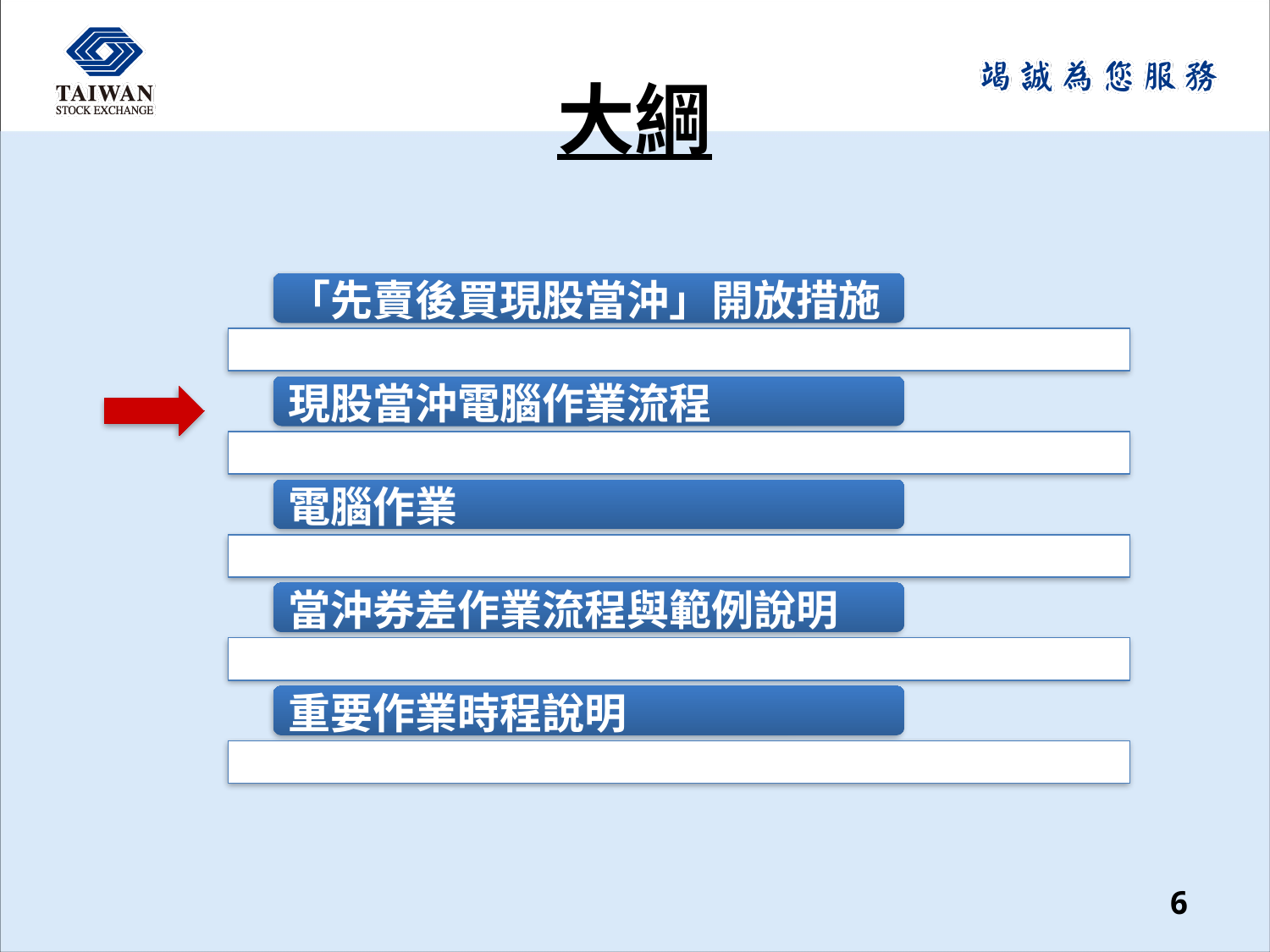

# 大綱
「先賣後買現股當沖」開放措施
當沖券差作業流程與範例說明
電腦作業
現股當沖電腦作業流程
重要作業時程說明

6